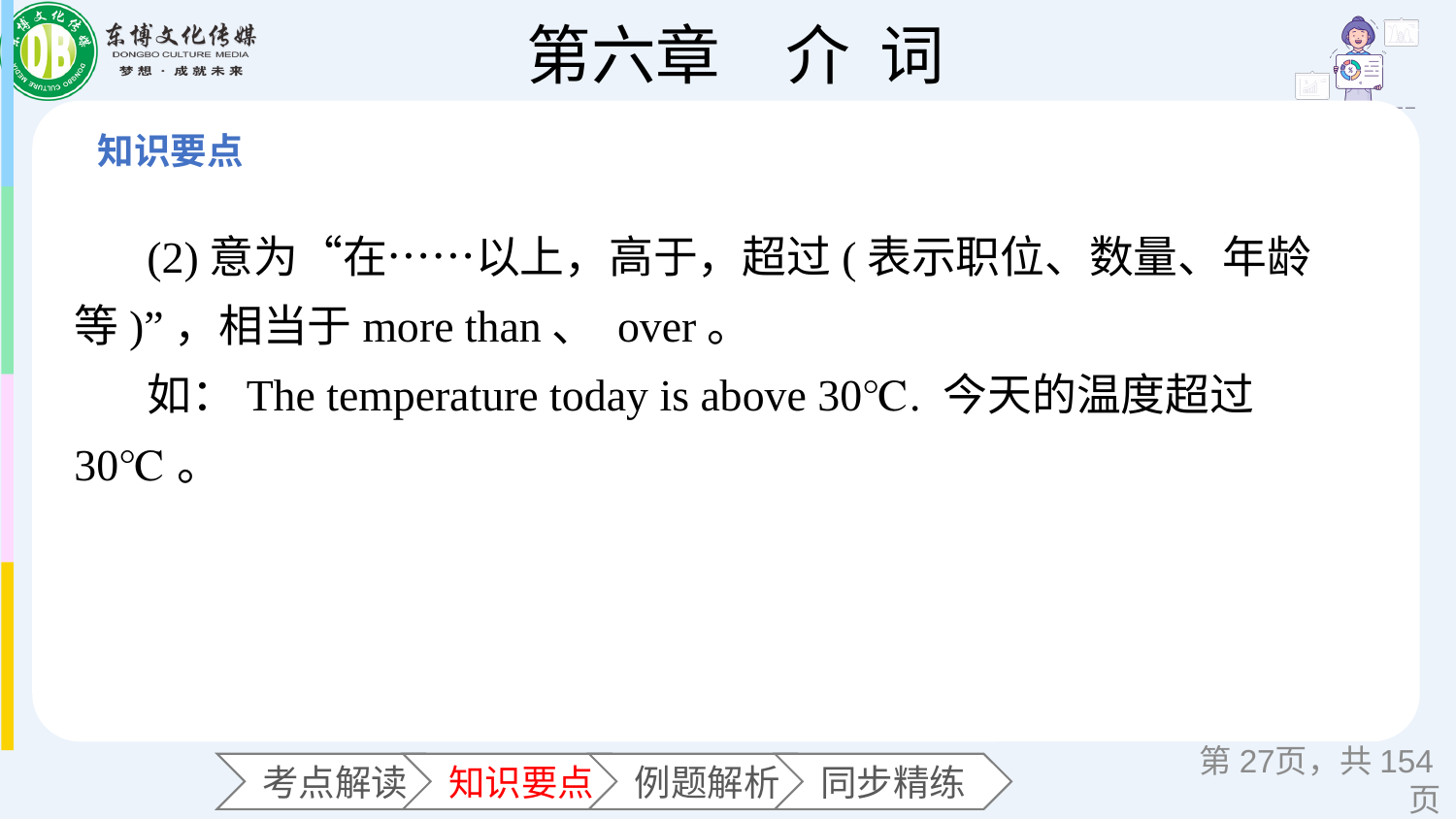

(2)意为“在……以上，高于，超过(表示职位、数量、年龄等)”，相当于more than、 over。
如：The temperature today is above 30℃. 今天的温度超过30℃。
第27页，共154页